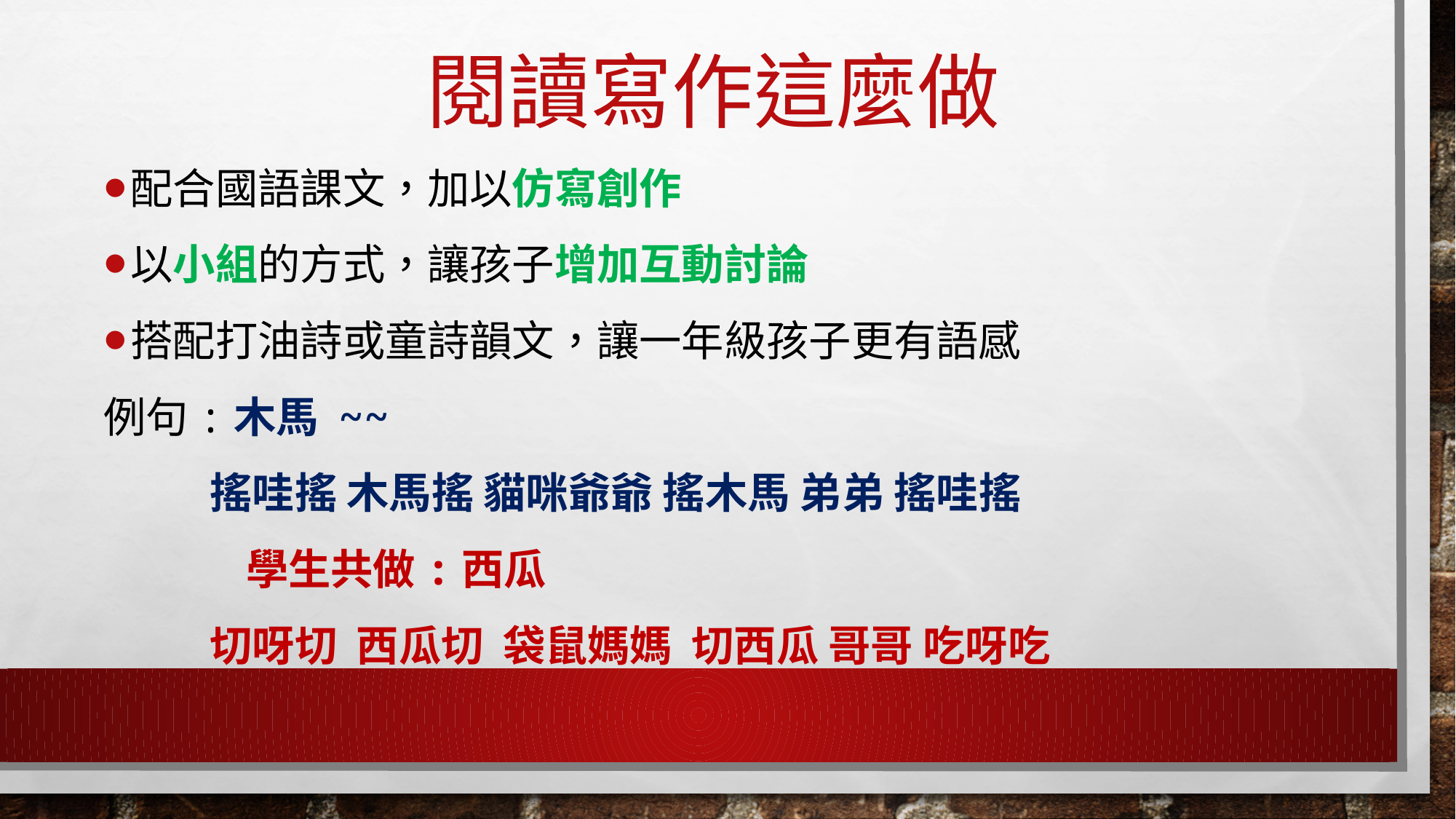

# 閱讀寫作這麼做
配合國語課文，加以仿寫創作
以小組的方式，讓孩子增加互動討論
搭配打油詩或童詩韻文，讓一年級孩子更有語感
例句:木馬 ~~
          搖哇搖 木馬搖 貓咪爺爺 搖木馬 弟弟 搖哇搖
              學生共做:西瓜
          切呀切  西瓜切  袋鼠媽媽  切西瓜 哥哥 吃呀吃